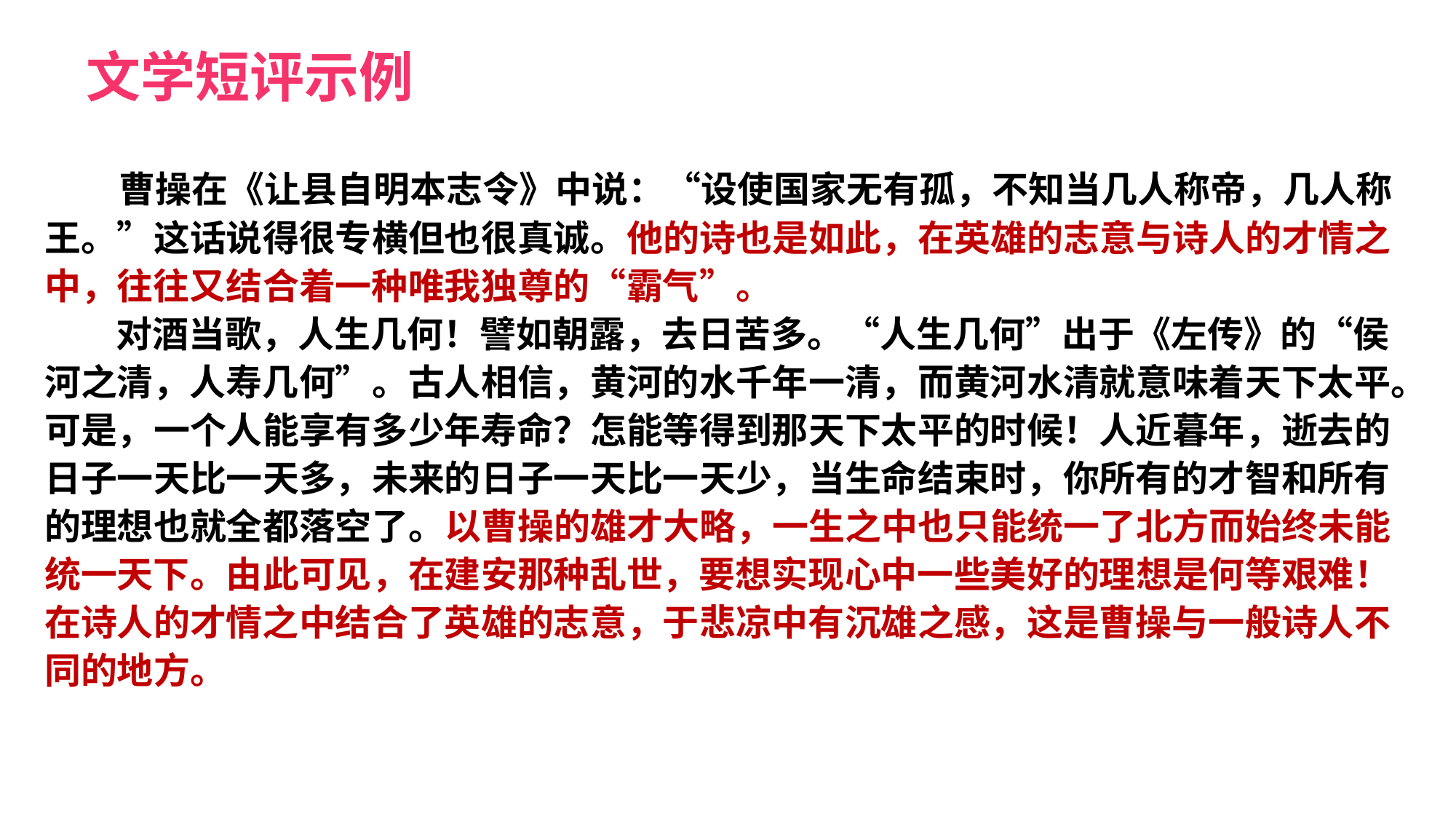

文学短评示例
 曹操在《让县自明本志令》中说：“设使国家无有孤，不知当几人称帝，几人称王。”这话说得很专横但也很真诚。他的诗也是如此，在英雄的志意与诗人的才情之中，往往又结合着一种唯我独尊的“霸气”。
 对酒当歌，人生几何！譬如朝露，去日苦多。“人生几何”出于《左传》的“侯河之清，人寿几何”。古人相信，黄河的水千年一清，而黄河水清就意味着天下太平。可是，一个人能享有多少年寿命？怎能等得到那天下太平的时候！人近暮年，逝去的日子一天比一天多，未来的日子一天比一天少，当生命结束时，你所有的才智和所有的理想也就全都落空了。以曹操的雄才大略，一生之中也只能统一了北方而始终未能统一天下。由此可见，在建安那种乱世，要想实现心中一些美好的理想是何等艰难！在诗人的才情之中结合了英雄的志意，于悲凉中有沉雄之感，这是曹操与一般诗人不同的地方。